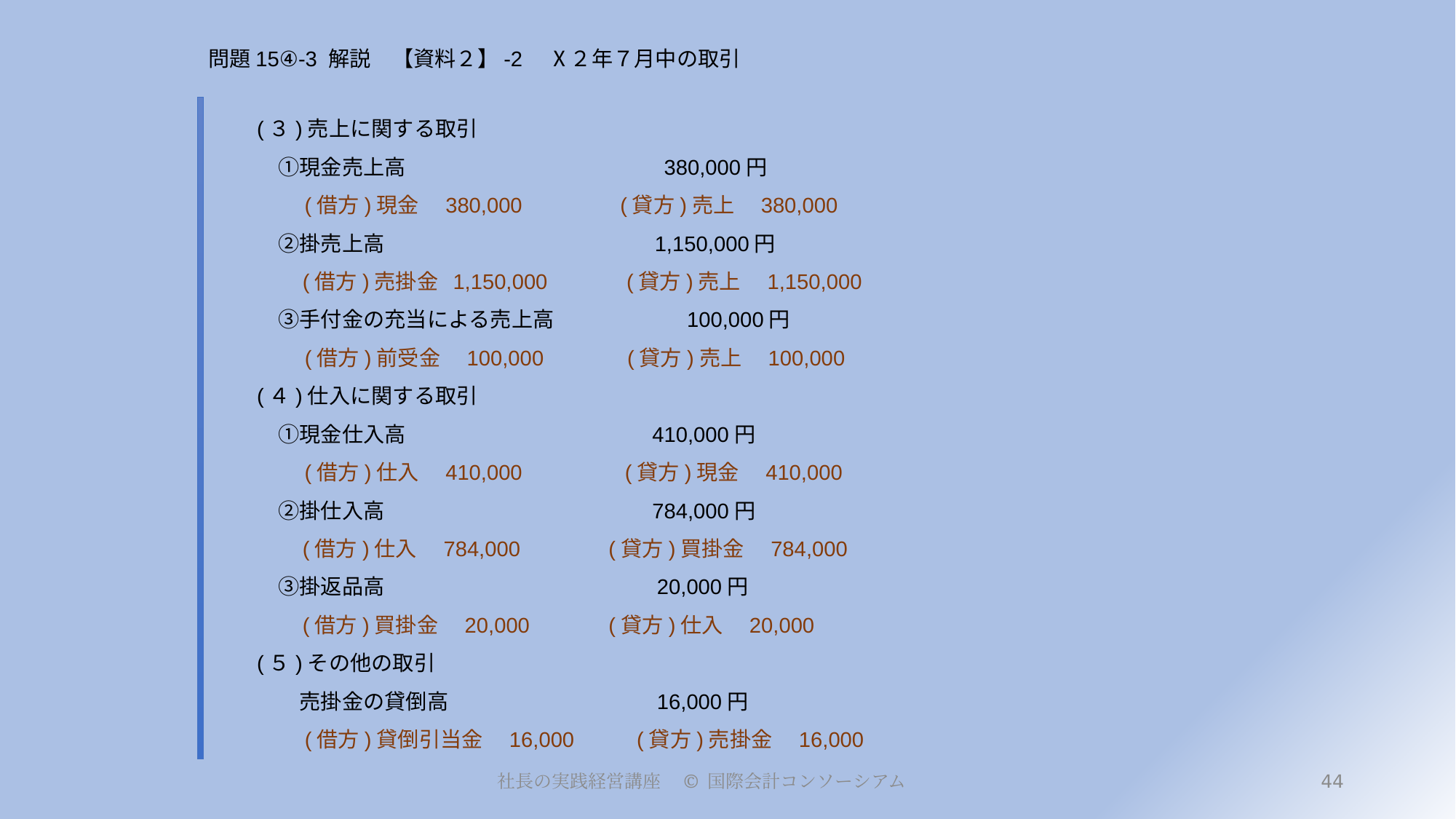

# 問題15④-3 解説　【資料２】-2　Ⅹ２年７月中の取引

(３)売上に関する取引
　①現金売上高　　　　　　　　　　    　380,000円
　　(借方)現金　380,000　　　     (貸方)売上　380,000
　②掛売上高　　　　　　　　　　　  　1,150,000円
   　(借方)売掛金  1,150,000　　　 (貸方)売上　1,150,000
　③手付金の充当による売上高　　　　　　100,000円
　　(借方)前受金　100,000　　　  (貸方)売上　100,000
(４)仕入に関する取引
　①現金仕入高　　　　　　　　　　      410,000円
　　(借方)仕入　410,000　　　      (貸方)現金　410,000
　②掛仕入高　　　　　　　　　　      　784,000円
   　(借方)仕入　784,000　            (貸方)買掛金　784,000
　③掛返品高　　　　　　　　　　       　20,000円
   　(借方)買掛金　20,000　          (貸方)仕入　20,000
(５)その他の取引
　　売掛金の貸倒高　　　　　　　　       16,000円
　　(借方)貸倒引当金　16,000　　  (貸方)売掛金　16,000
44
社長の実践経営講座　© 国際会計コンソーシアム